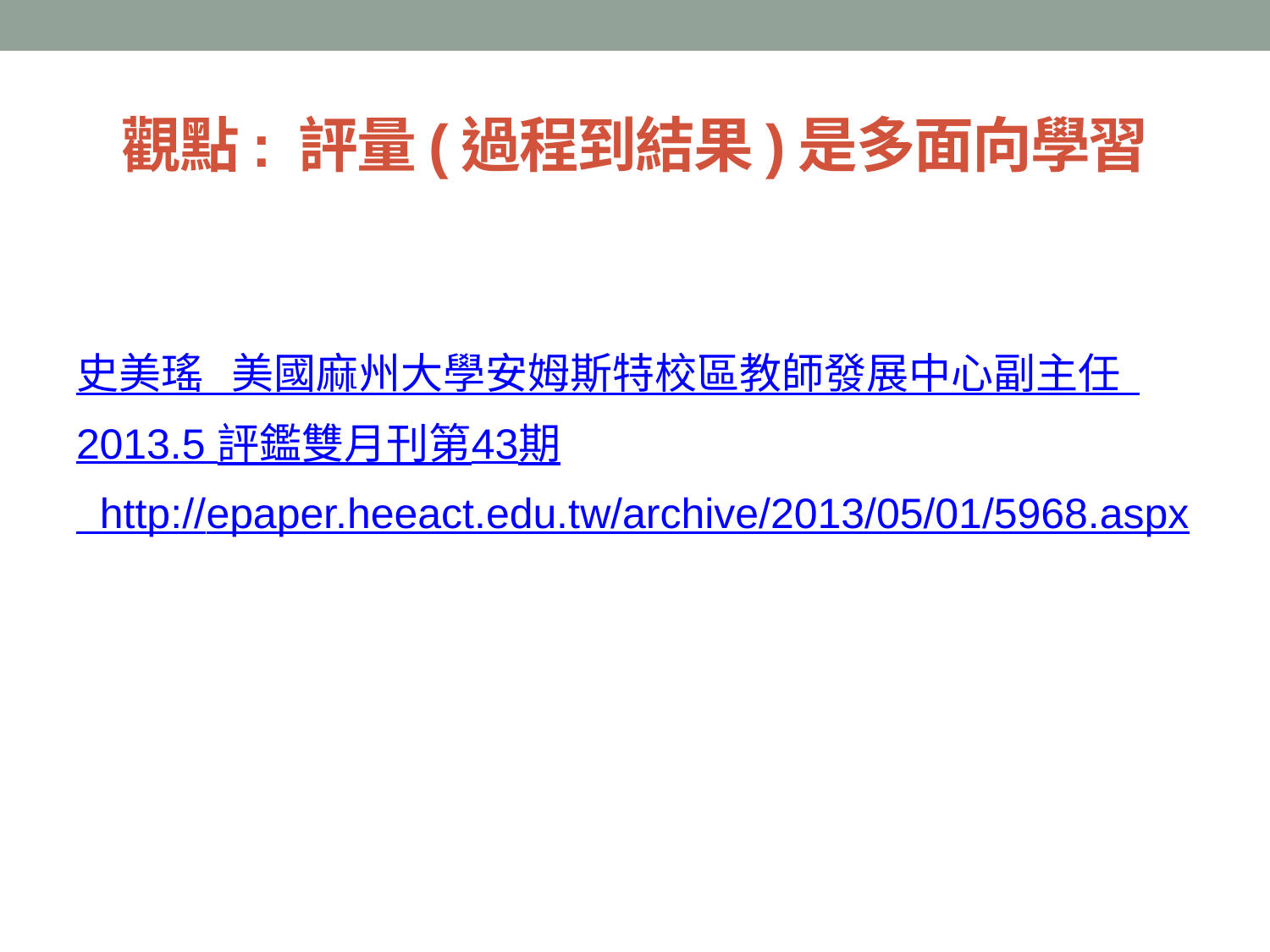

# 觀點: 評量(過程到結果)是多面向學習

史美瑤   美國麻州大學安姆斯特校區教師發展中心副主任
2013.5 評鑑雙月刊第43期
  http://epaper.heeact.edu.tw/archive/2013/05/01/5968.aspx